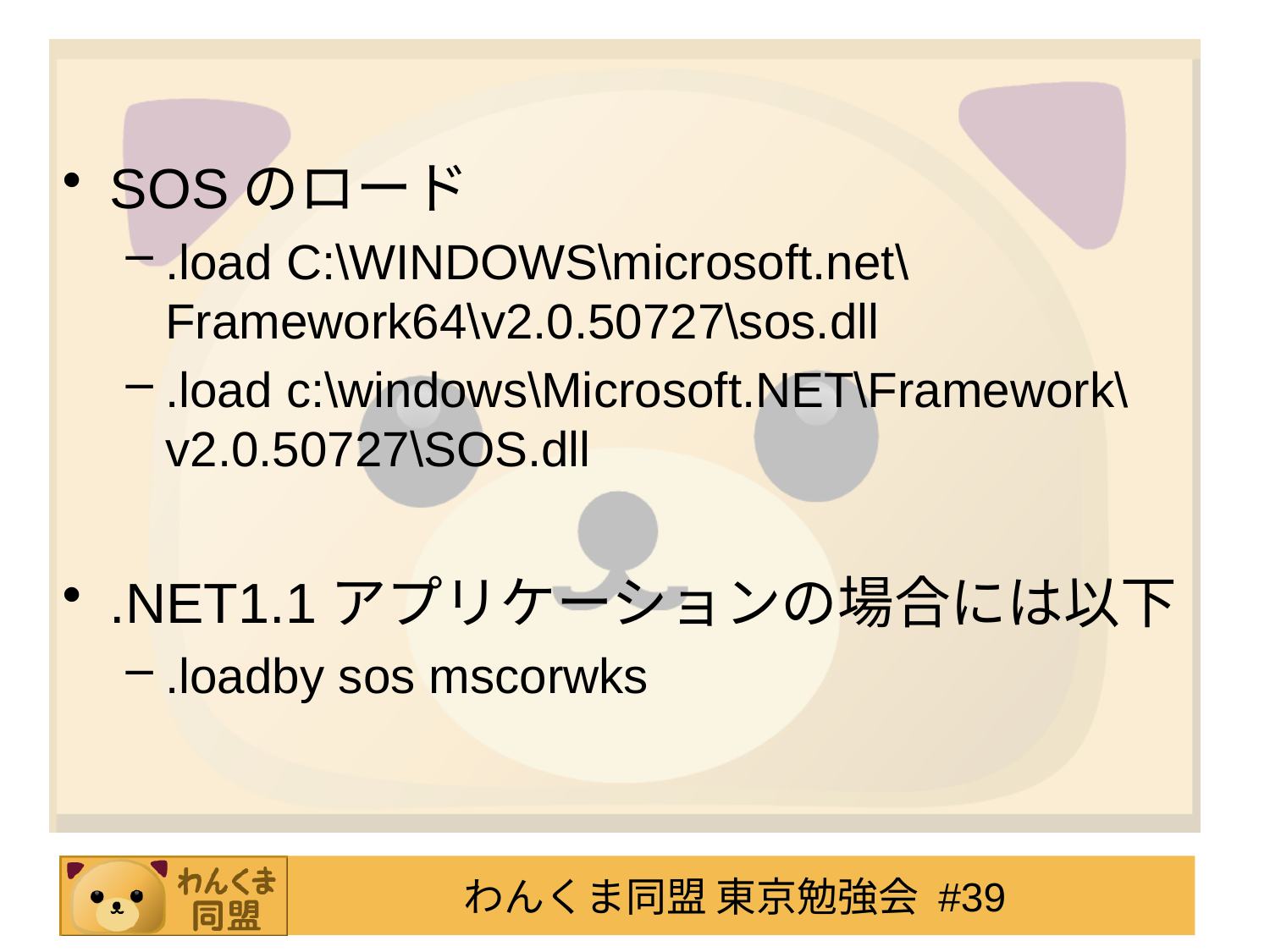

#
SOSのロード
.load C:\WINDOWS\microsoft.net\Framework64\v2.0.50727\sos.dll
.load c:\windows\Microsoft.NET\Framework\v2.0.50727\SOS.dll

.NET1.1アプリケーションの場合には以下
.loadby sos mscorwks